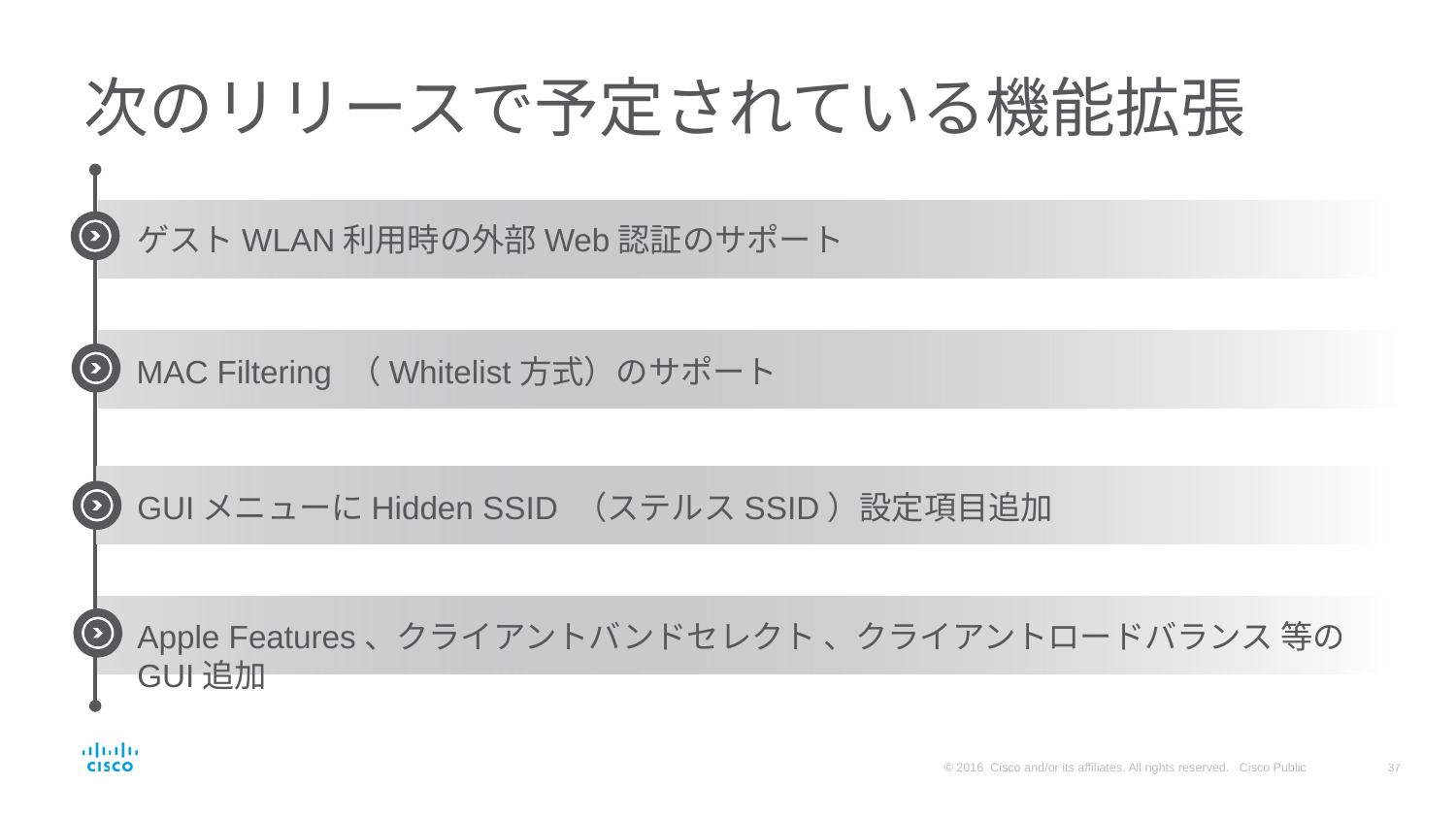

# 次のリリースで予定されている機能拡張

ゲストWLAN利用時の外部Web認証のサポート

MAC Filtering （Whitelist方式）のサポート

GUIメニューにHidden SSID （ステルスSSID）設定項目追加

Apple Features、クライアントバンドセレクト 、クライアントロードバランス 等のGUI追加